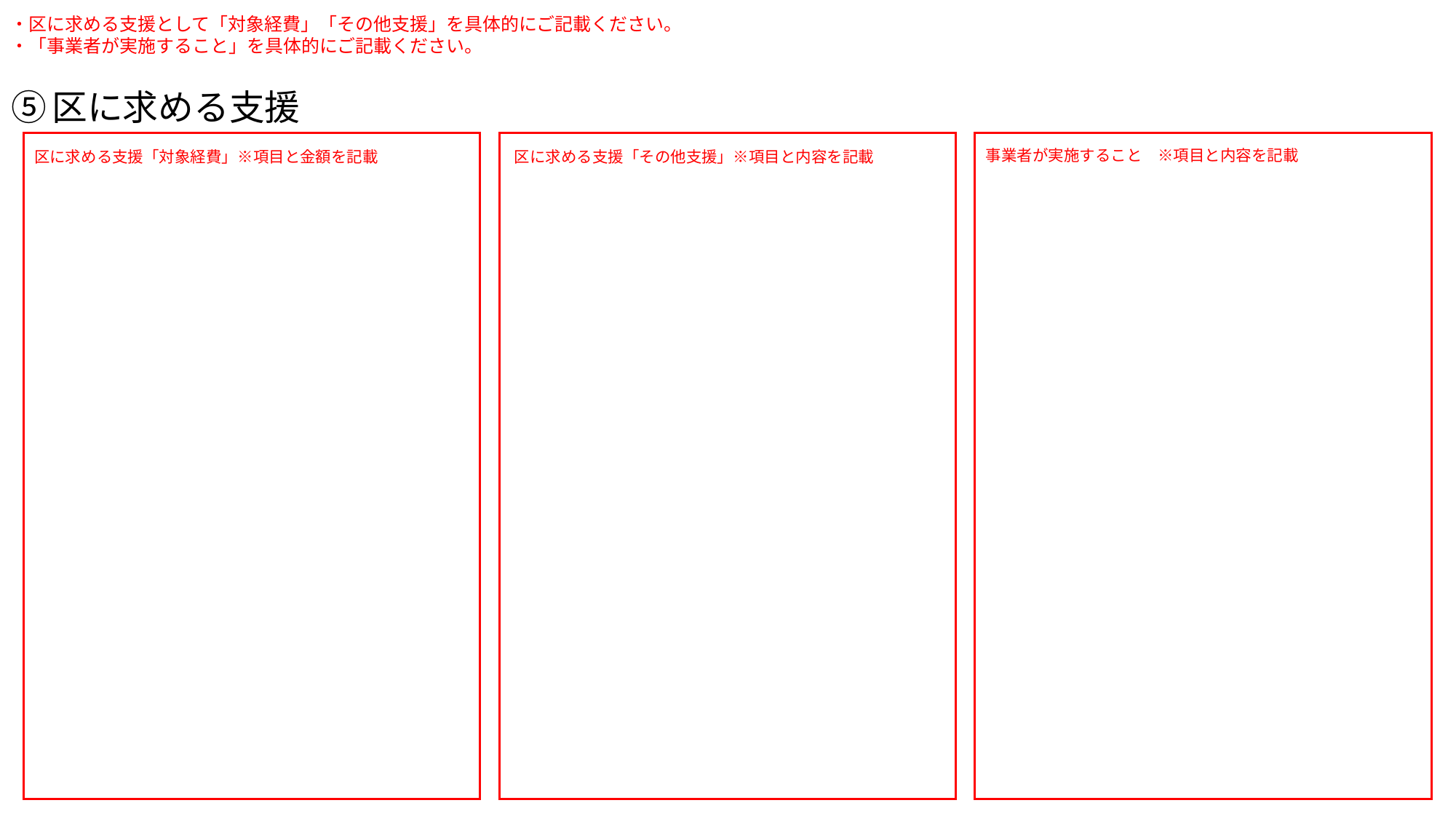

・区に求める支援として「対象経費」「その他支援」を具体的にご記載ください。
・「事業者が実施すること」を具体的にご記載ください。
⑤区に求める支援
事業者が実施すること　※項目と内容を記載
区に求める支援「対象経費」※項目と金額を記載
区に求める支援「その他支援」※項目と内容を記載